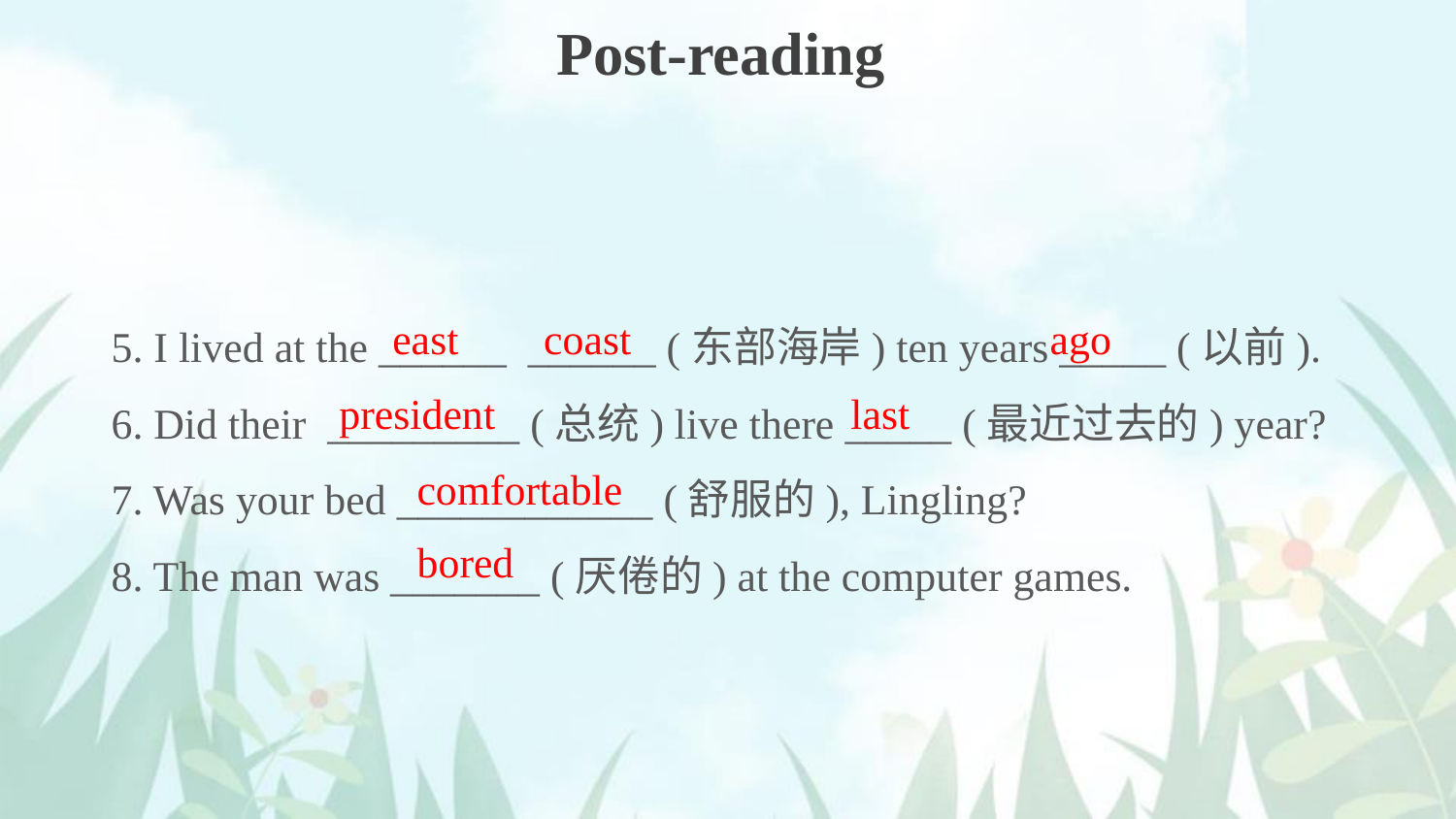

Post-reading
5. I lived at the ______  ______ (东部海岸) ten years _____ (以前).
6. Did their  _________ (总统) live there _____ (最近过去的) year?
7. Was your bed ____________ (舒服的), Lingling?
8. The man was _______ (厌倦的) at the computer games.
east        coast
ago
president
last
comfortable
bored